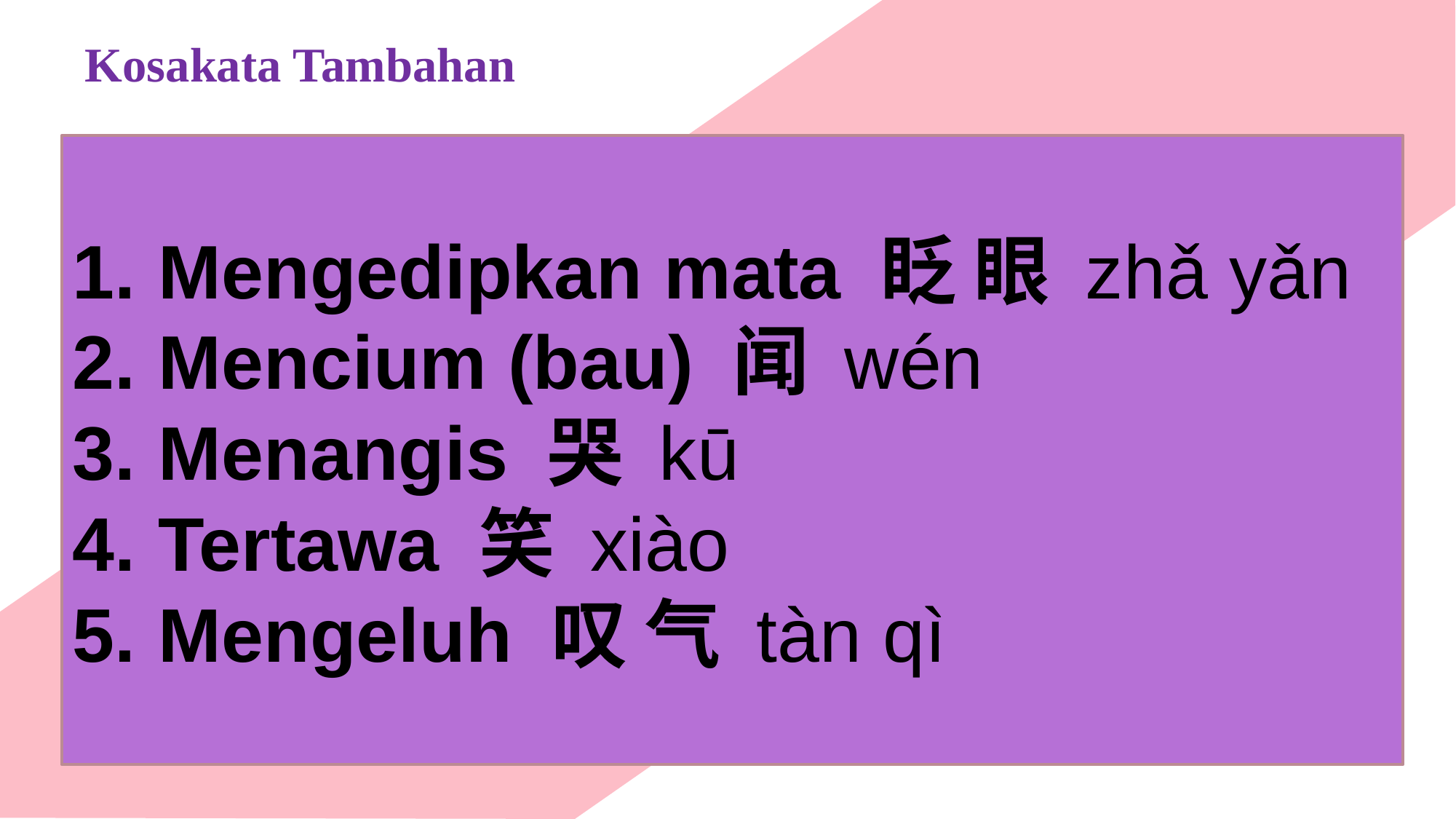

Kosakata Tambahan
Mengedipkan mata 眨 眼 zhǎ yǎn
Mencium (bau) 闻 wén
Menangis 哭 kū
Tertawa 笑 xiào
Mengeluh 叹 气 tàn qì